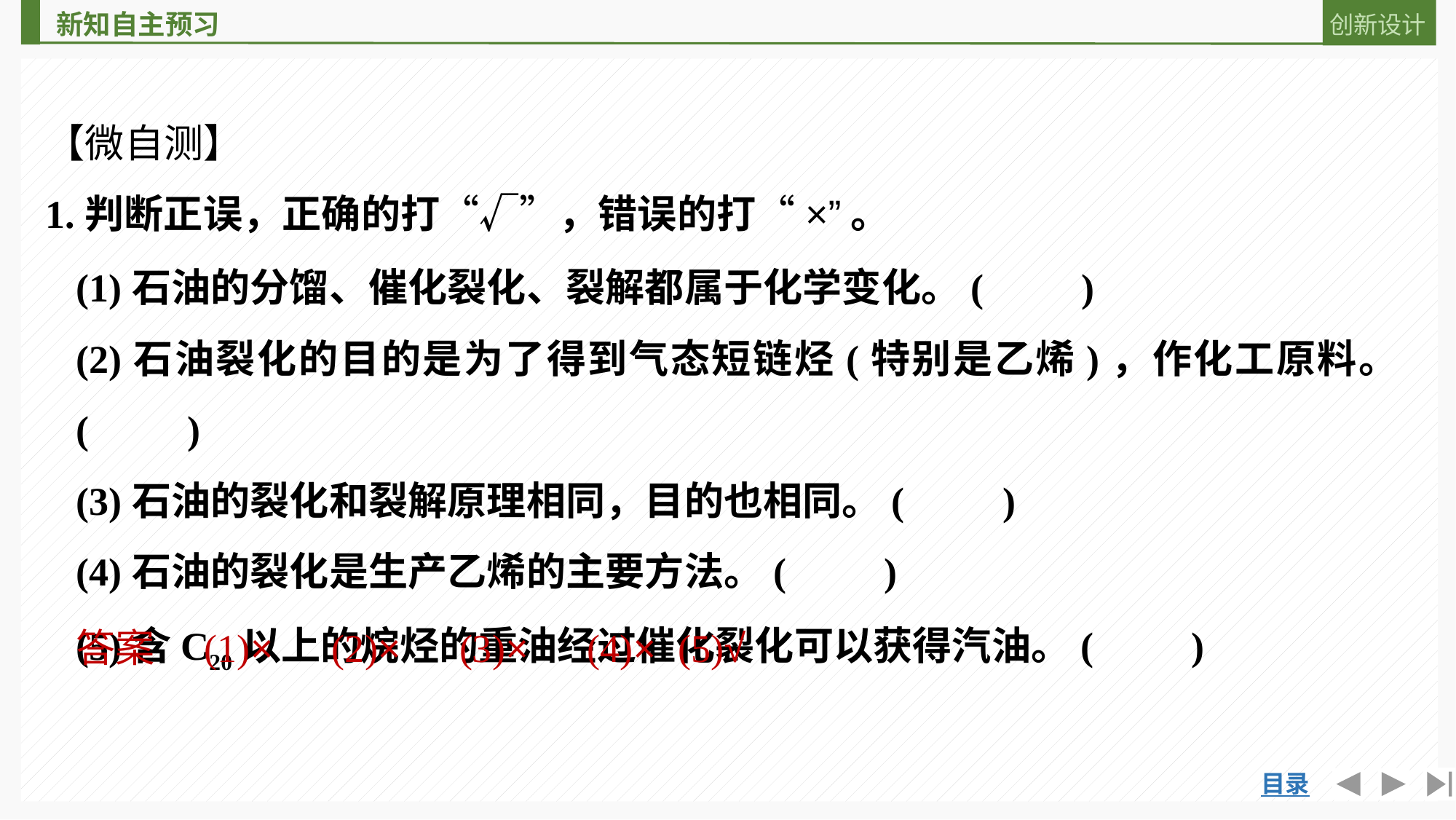

【微自测】
1.判断正误，正确的打“√”，错误的打“×”。
(1)石油的分馏、催化裂化、裂解都属于化学变化。(　　)
(2)石油裂化的目的是为了得到气态短链烃(特别是乙烯)，作化工原料。(　　)
(3)石油的裂化和裂解原理相同，目的也相同。(　　)
(4)石油的裂化是生产乙烯的主要方法。(　　)
(5)含C20以上的烷烃的重油经过催化裂化可以获得汽油。(　　)
答案　(1)×　(2)×　(3)×　(4)×  (5)√